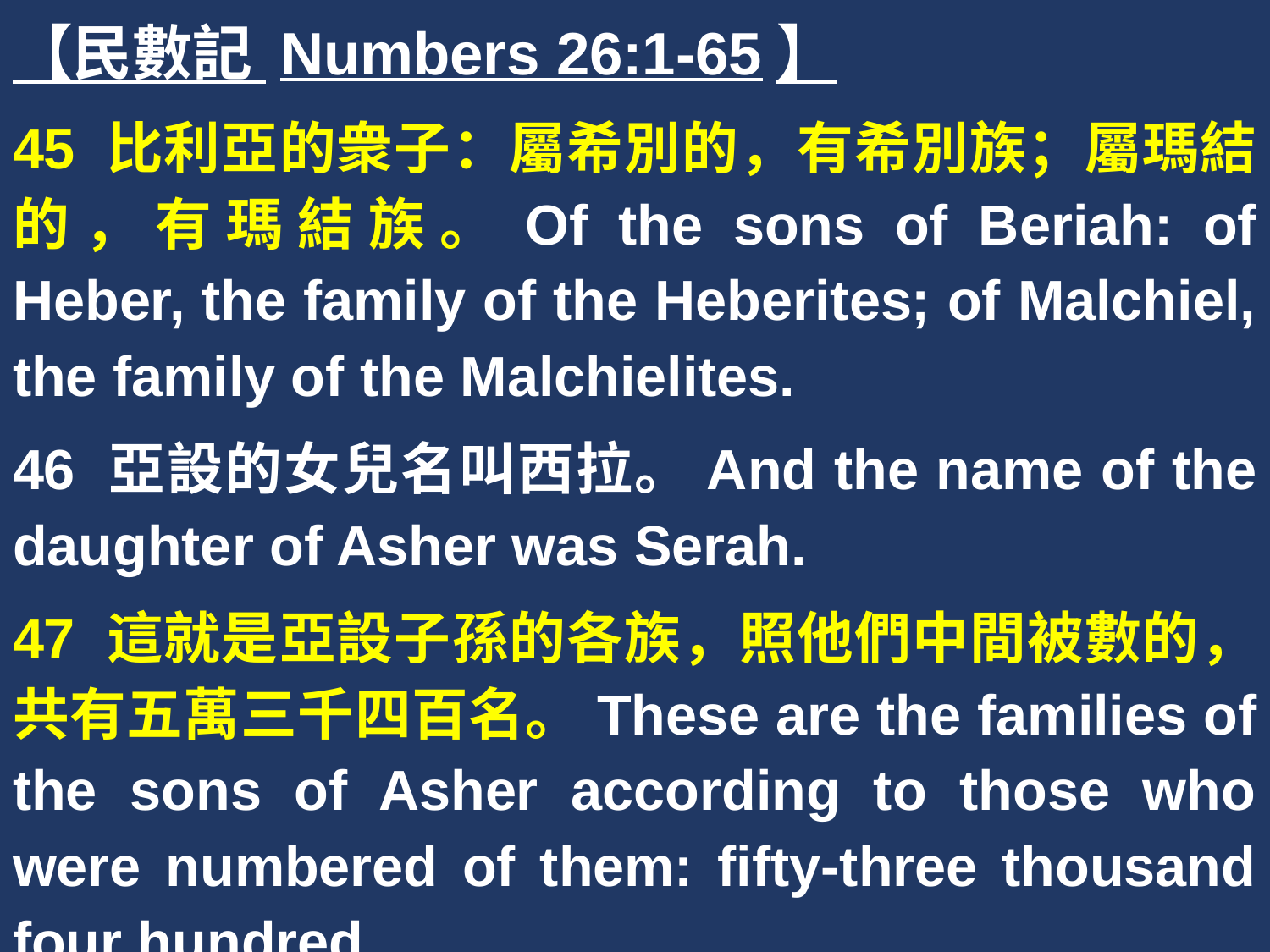

【民數記 Numbers 26:1-65】
45 比利亞的衆子：屬希別的，有希別族；屬瑪結的，有瑪結族。Of the sons of Beriah: of Heber, the family of the Heberites; of Malchiel, the family of the Malchielites.
46 亞設的女兒名叫西拉。And the name of the daughter of Asher was Serah.
47 這就是亞設子孫的各族，照他們中間被數的，共有五萬三千四百名。These are the families of the sons of Asher according to those who were numbered of them: fifty-three thousand four hundred.